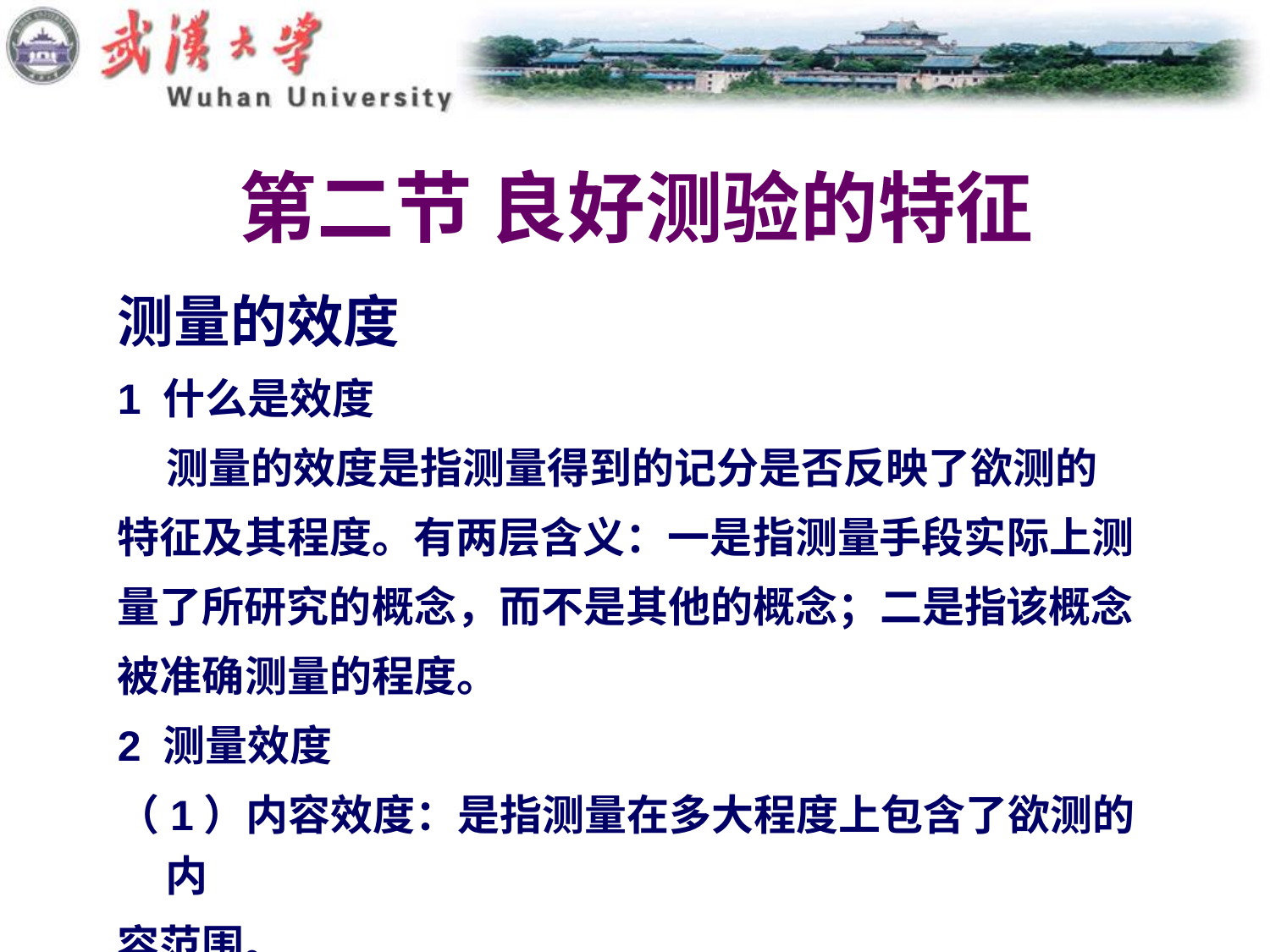

# 第二节 良好测验的特征
测量的效度
1 什么是效度
    测量的效度是指测量得到的记分是否反映了欲测的
特征及其程度。有两层含义：一是指测量手段实际上测
量了所研究的概念，而不是其他的概念；二是指该概念
被准确测量的程度。
2 测量效度
（1）内容效度：是指测量在多大程度上包含了欲测的内
容范围。